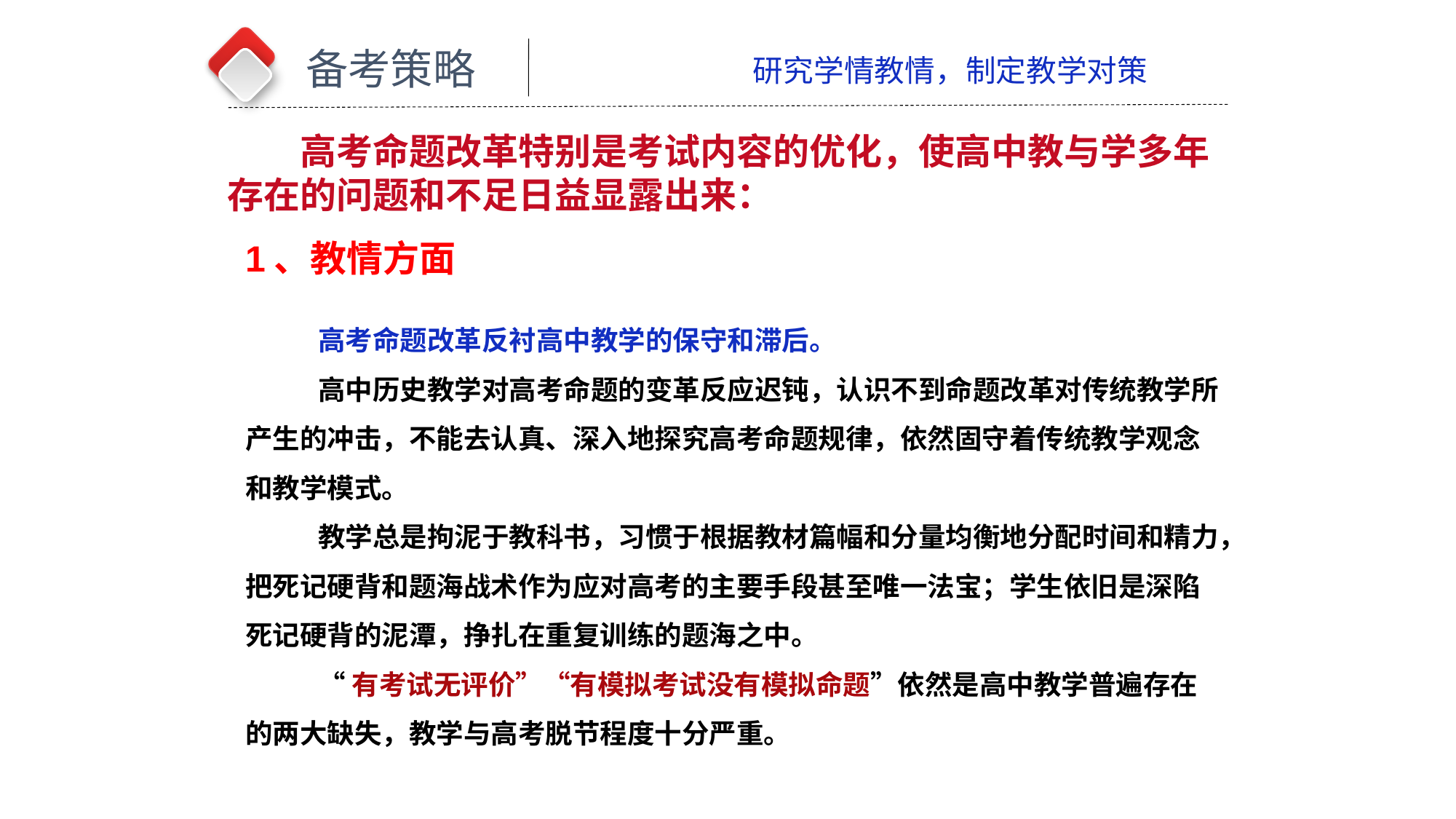

备考策略
研究学情教情，制定教学对策

高考命题改革特别是考试内容的优化，使高中教与学多年存在的问题和不足日益显露出来：
1、教情方面
高考命题改革反衬高中教学的保守和滞后。
高中历史教学对高考命题的变革反应迟钝，认识不到命题改革对传统教学所产生的冲击，不能去认真、深入地探究高考命题规律，依然固守着传统教学观念和教学模式。
教学总是拘泥于教科书，习惯于根据教材篇幅和分量均衡地分配时间和精力，把死记硬背和题海战术作为应对高考的主要手段甚至唯一法宝；学生依旧是深陷死记硬背的泥潭，挣扎在重复训练的题海之中。
“有考试无评价”“有模拟考试没有模拟命题”依然是高中教学普遍存在的两大缺失，教学与高考脱节程度十分严重。